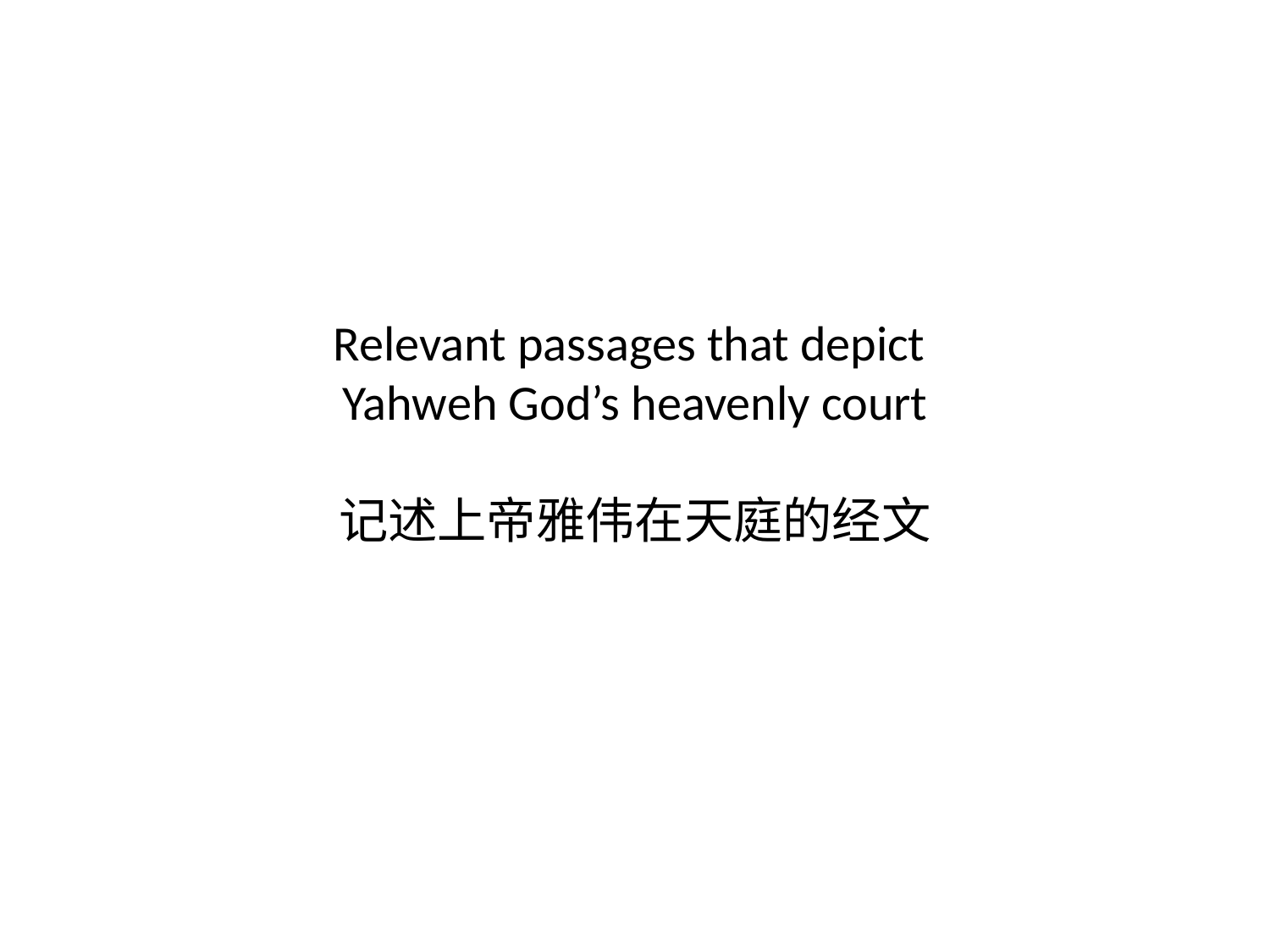

# Relevant passages that depict Yahweh God’s heavenly court 记述上帝雅伟在天庭的经文